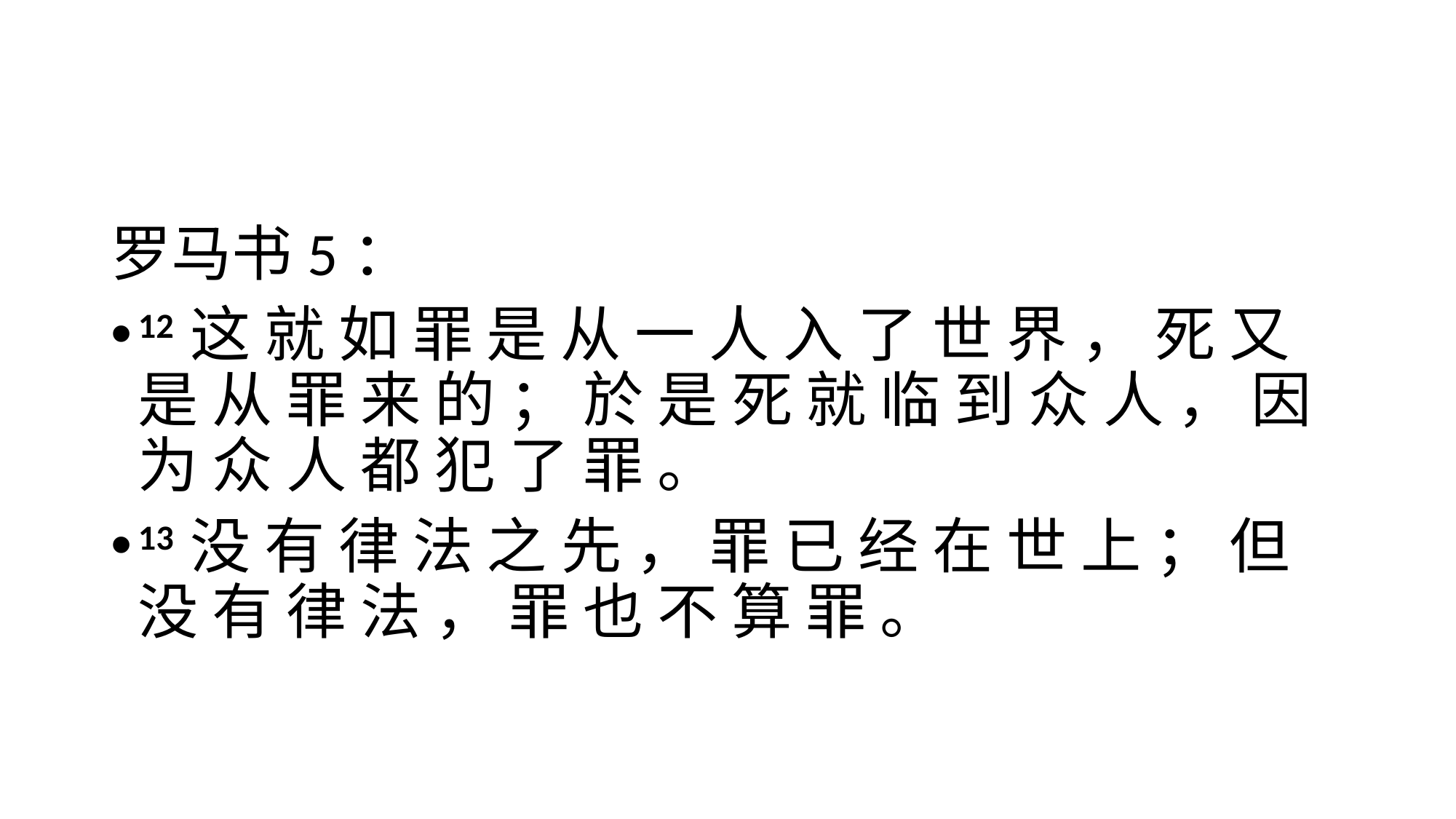

#
罗马书5：
12 这 就 如 罪 是 从 一 人 入 了 世 界 ， 死 又 是 从 罪 来 的 ； 於 是 死 就 临 到 众 人 ， 因 为 众 人 都 犯 了 罪 。
13 没 有 律 法 之 先 ， 罪 已 经 在 世 上 ； 但 没 有 律 法 ， 罪 也 不 算 罪 。